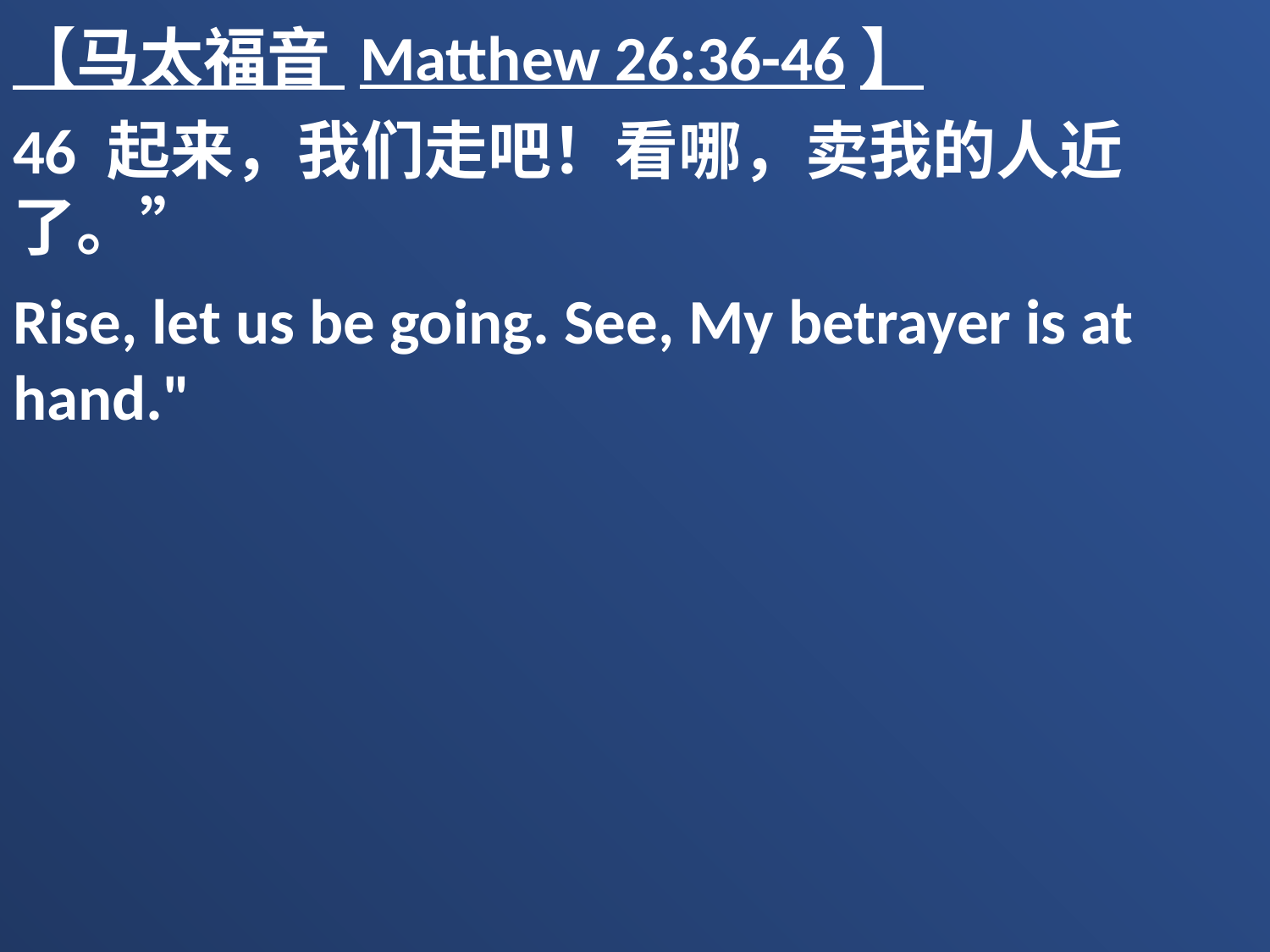

【马太福音 Matthew 26:36-46】
46 起来，我们走吧！看哪，卖我的人近了。”
Rise, let us be going. See, My betrayer is at hand."